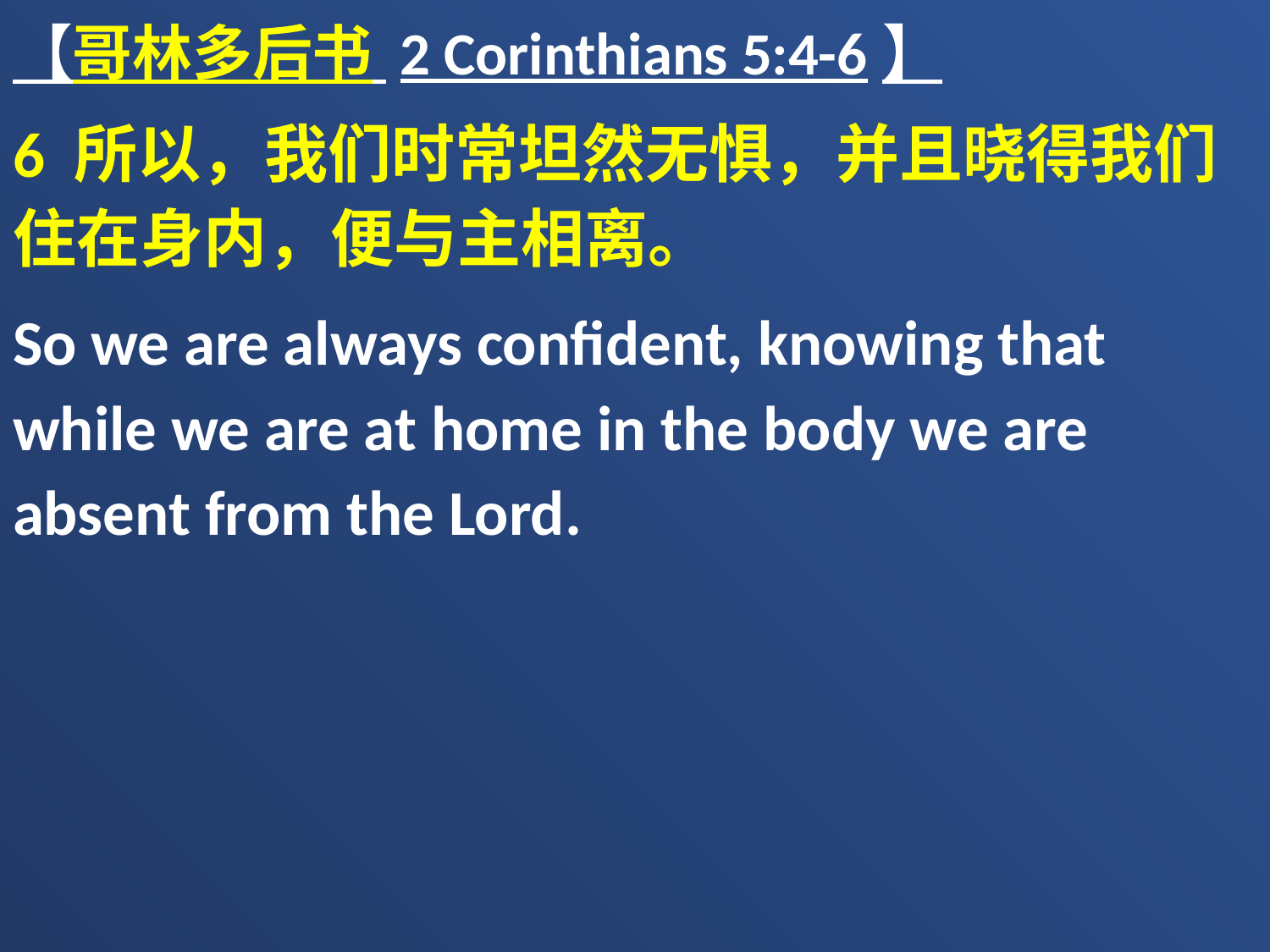

【哥林多后书 2 Corinthians 5:4-6】
6 所以，我们时常坦然无惧，并且晓得我们住在身内，便与主相离。
So we are always confident, knowing that while we are at home in the body we are absent from the Lord.